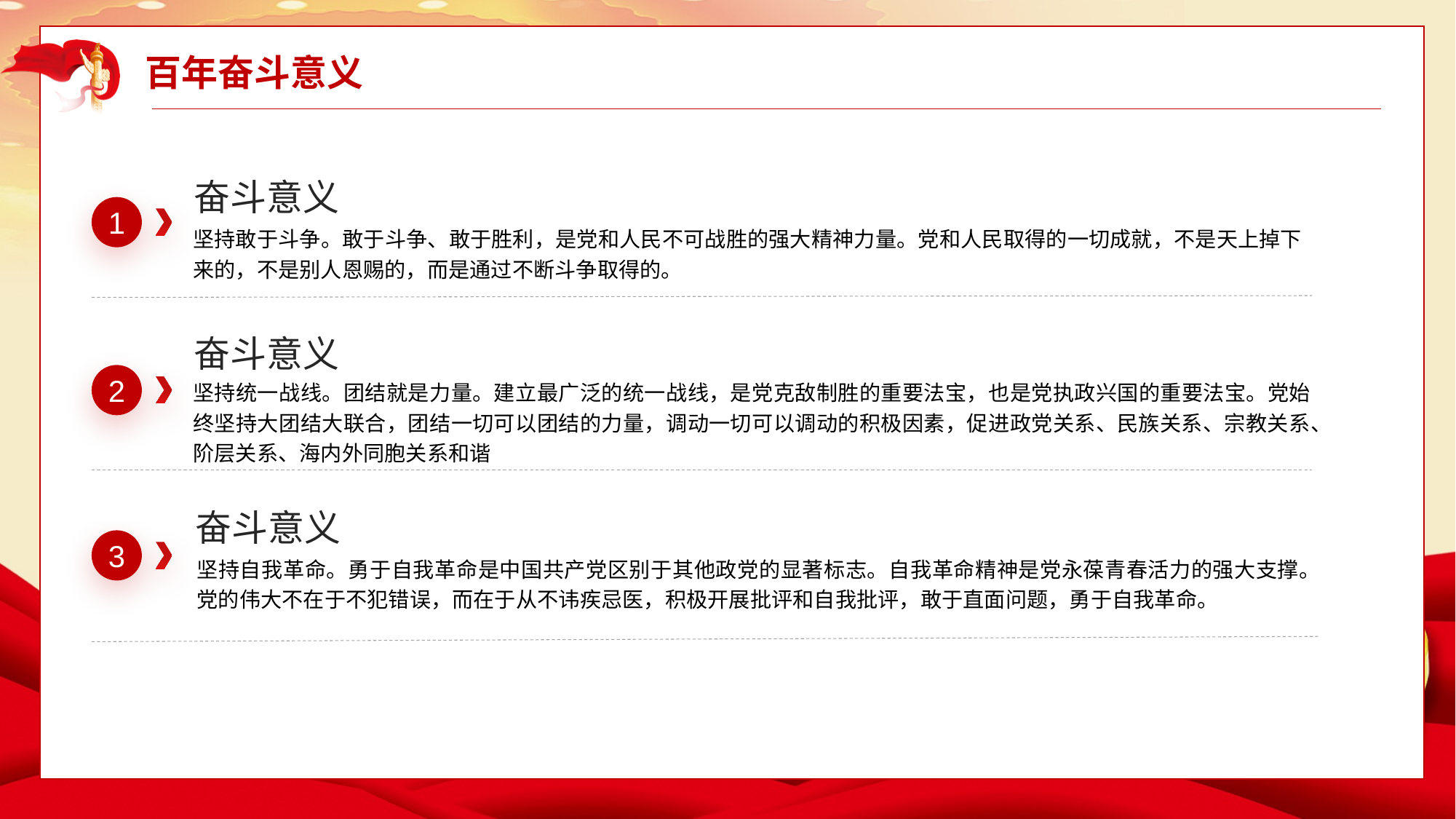

百年奋斗意义
奋斗意义
1

坚持敢于斗争。敢于斗争、敢于胜利，是党和人民不可战胜的强大精神力量。党和人民取得的一切成就，不是天上掉下来的，不是别人恩赐的，而是通过不断斗争取得的。
奋斗意义
2
坚持统一战线。团结就是力量。建立最广泛的统一战线，是党克敌制胜的重要法宝，也是党执政兴国的重要法宝。党始终坚持大团结大联合，团结一切可以团结的力量，调动一切可以调动的积极因素，促进政党关系、民族关系、宗教关系、阶层关系、海内外同胞关系和谐

奋斗意义
3

坚持自我革命。勇于自我革命是中国共产党区别于其他政党的显著标志。自我革命精神是党永葆青春活力的强大支撑。党的伟大不在于不犯错误，而在于从不讳疾忌医，积极开展批评和自我批评，敢于直面问题，勇于自我革命。